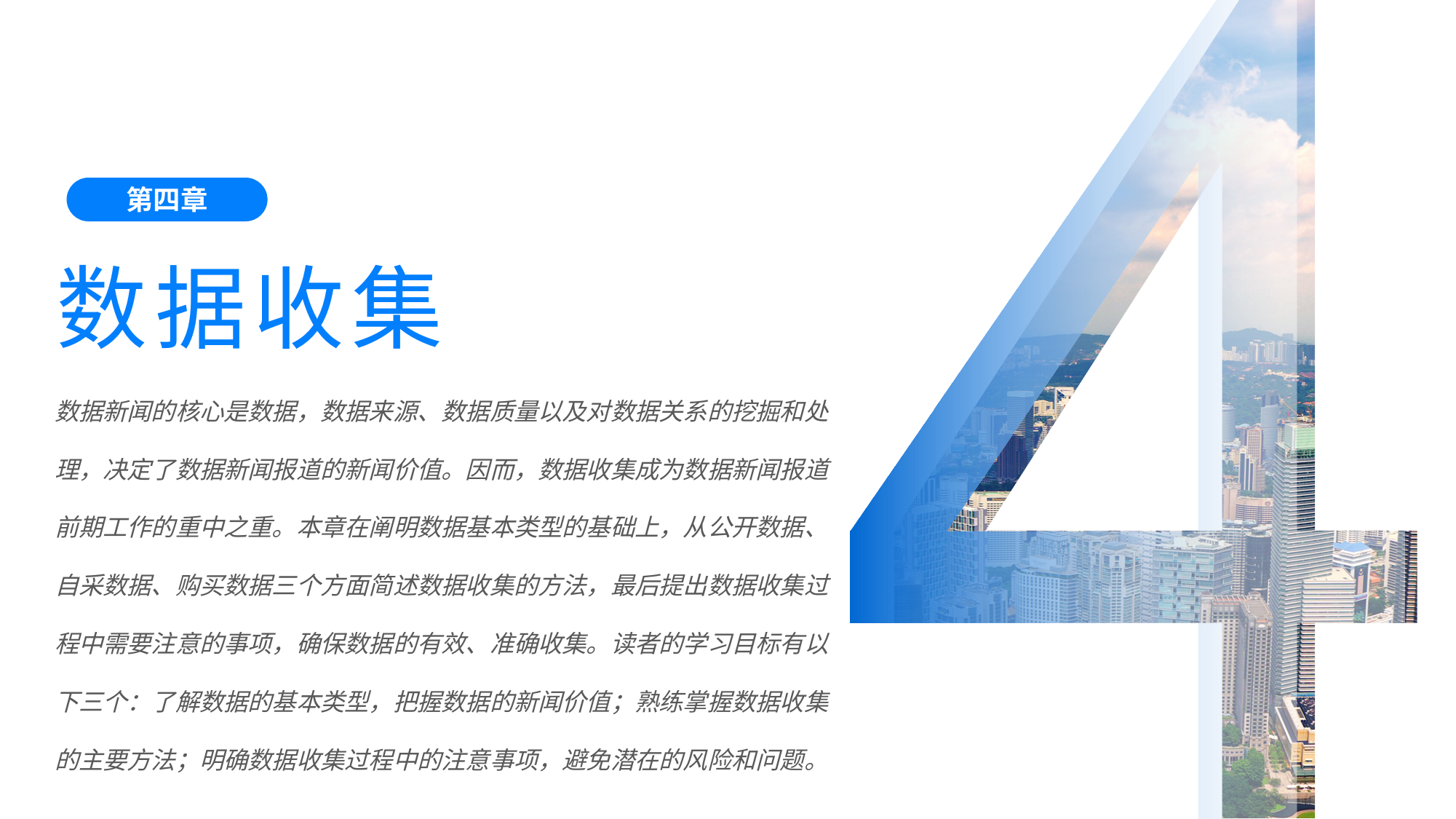

第四章
数据收集
数据新闻的核心是数据，数据来源、数据质量以及对数据关系的挖掘和处理，决定了数据新闻报道的新闻价值。因而，数据收集成为数据新闻报道前期工作的重中之重。本章在阐明数据基本类型的基础上，从公开数据、自采数据、购买数据三个方面简述数据收集的方法，最后提出数据收集过程中需要注意的事项，确保数据的有效、准确收集。读者的学习目标有以下三个：了解数据的基本类型，把握数据的新闻价值；熟练掌握数据收集的主要方法；明确数据收集过程中的注意事项，避免潜在的风险和问题。